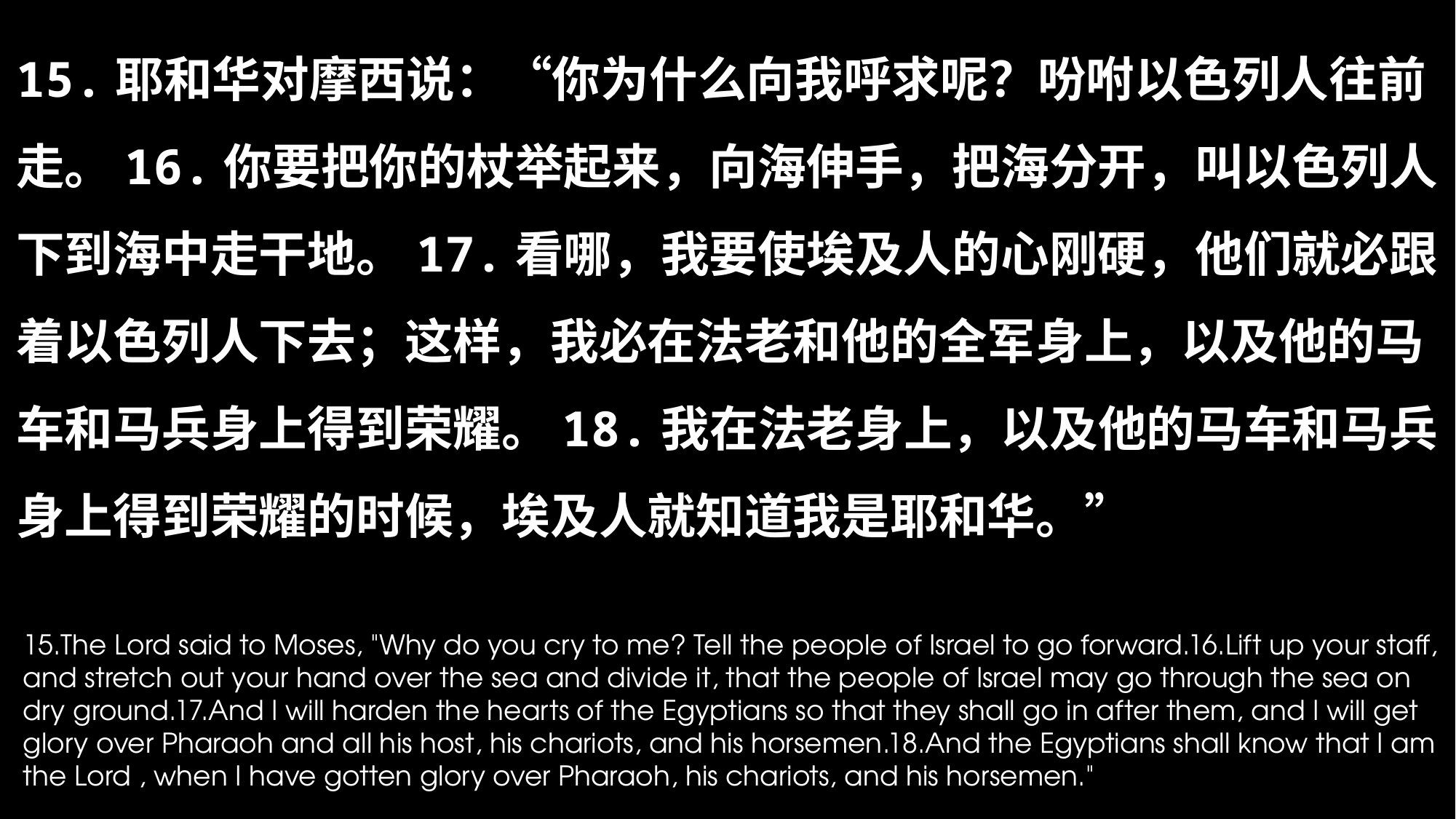

15.耶和华对摩西说：“你为什么向我呼求呢？吩咐以色列人往前走。16.你要把你的杖举起来，向海伸手，把海分开，叫以色列人下到海中走干地。17.看哪，我要使埃及人的心刚硬，他们就必跟着以色列人下去；这样，我必在法老和他的全军身上，以及他的马车和马兵身上得到荣耀。18.我在法老身上，以及他的马车和马兵身上得到荣耀的时候，埃及人就知道我是耶和华。”

15.The Lord said to Moses, "Why do you cry to me? Tell the people of Israel to go forward.16.Lift up your staff, and stretch out your hand over the sea and divide it, that the people of Israel may go through the sea on dry ground.17.And I will harden the hearts of the Egyptians so that they shall go in after them, and I will get glory over Pharaoh and all his host, his chariots, and his horsemen.18.And the Egyptians shall know that I am the Lord , when I have gotten glory over Pharaoh, his chariots, and his horsemen."